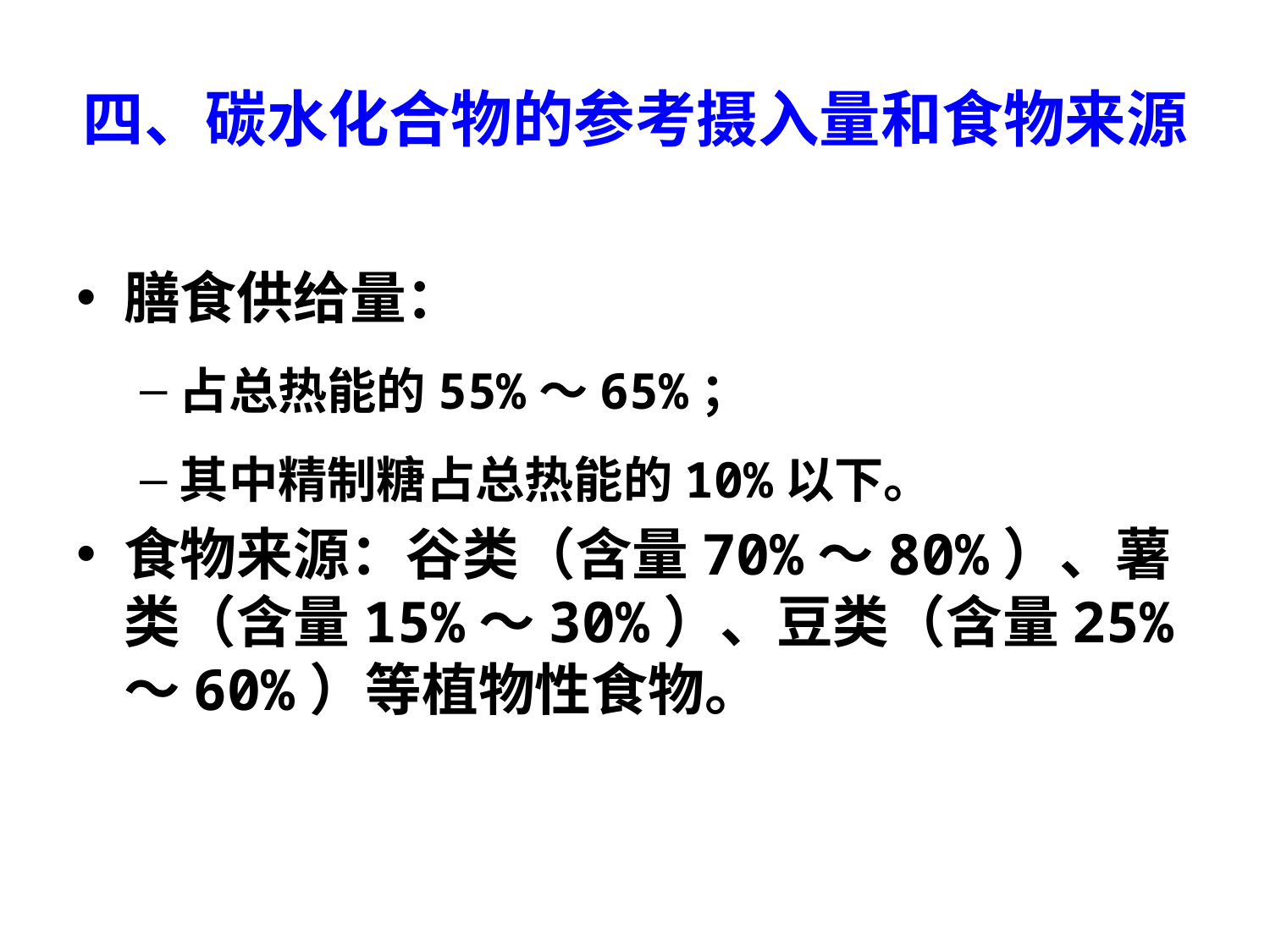

# 四、碳水化合物的参考摄入量和食物来源
膳食供给量：
占总热能的55%～65%；
其中精制糖占总热能的10%以下。
食物来源：谷类（含量70%～80%）、薯类（含量15%～30%）、豆类（含量25%～60%）等植物性食物。